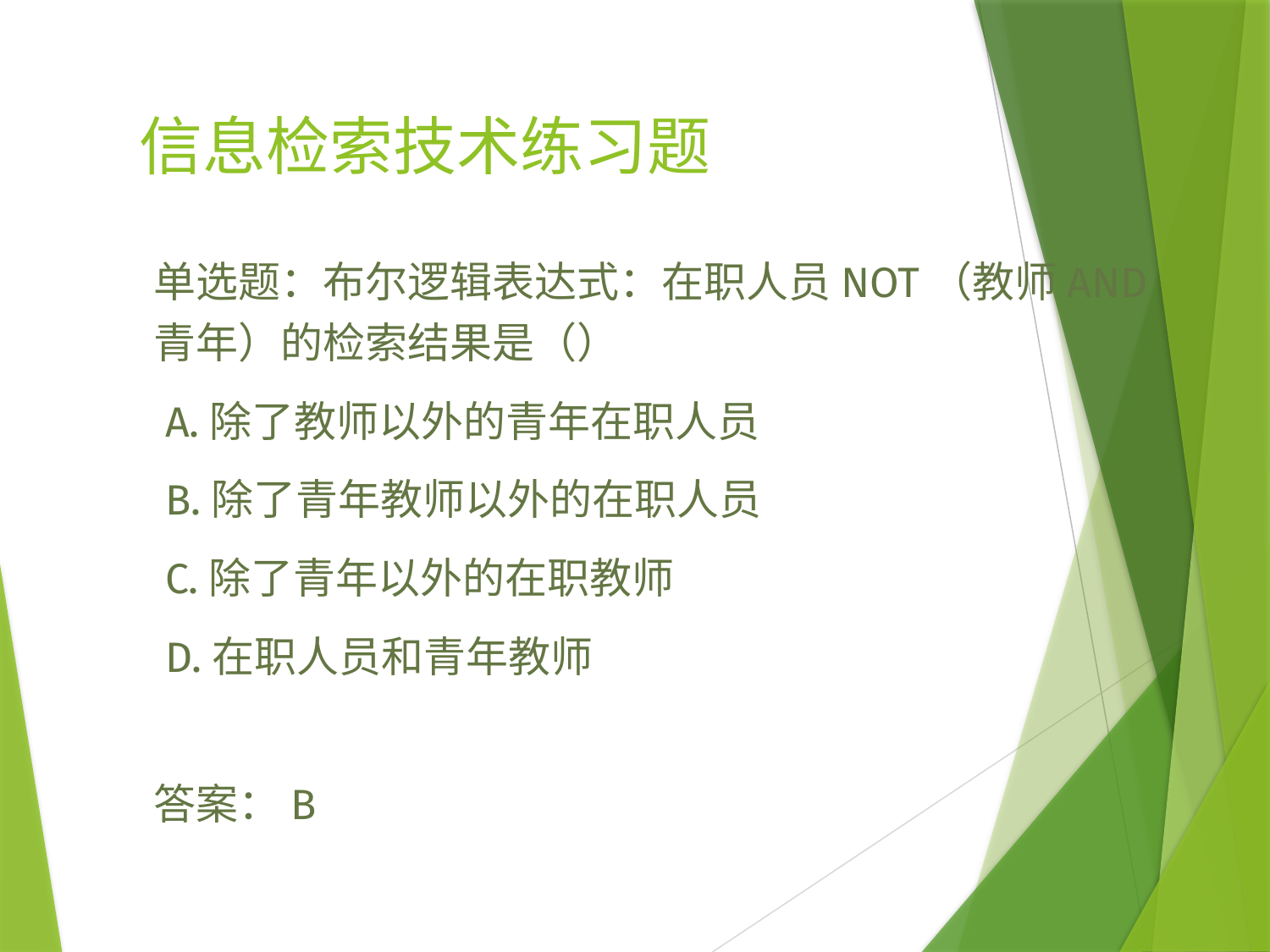

# 信息检索技术练习题
单选题：布尔逻辑表达式：在职人员NOT（教师AND青年）的检索结果是（）
 A.除了教师以外的青年在职人员
 B.除了青年教师以外的在职人员
 C.除了青年以外的在职教师
 D.在职人员和青年教师

答案：B